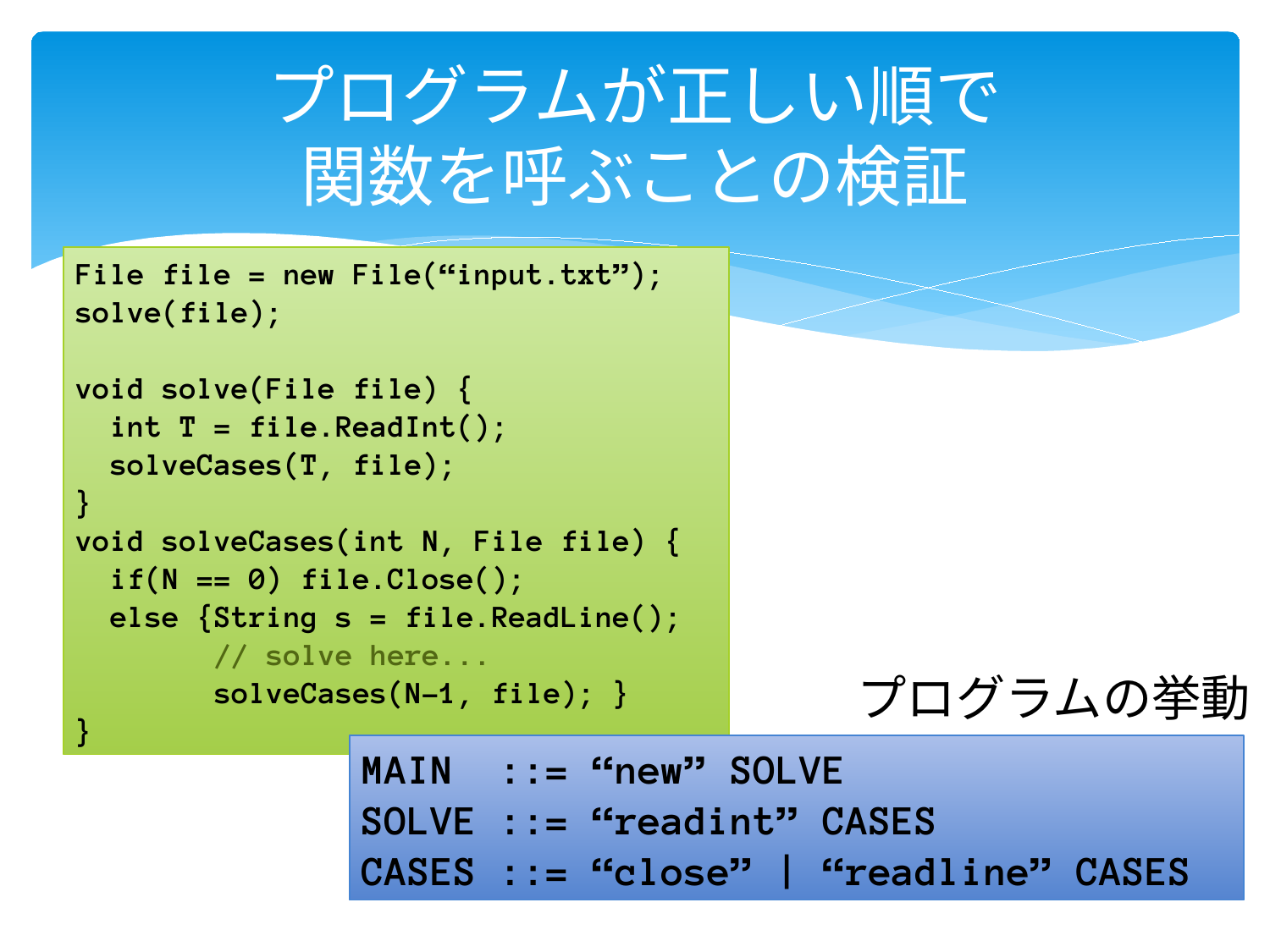

# プログラムが正しい順で 関数を呼ぶことの検証
File file = new File(“input.txt”);
solve(file);

void solve(File file) {
  int T = file.ReadInt();
  solveCases(T, file);
}
void solveCases(int N, File file) {
  if(N == 0) file.Close();
  else {String s = file.ReadLine();
        // solve here...
        solveCases(N-1, file); }
}
プログラムの挙動
MAIN  ::= “new” SOLVE
SOLVE ::= “readint” CASES
CASES ::= “close” | “readline” CASES